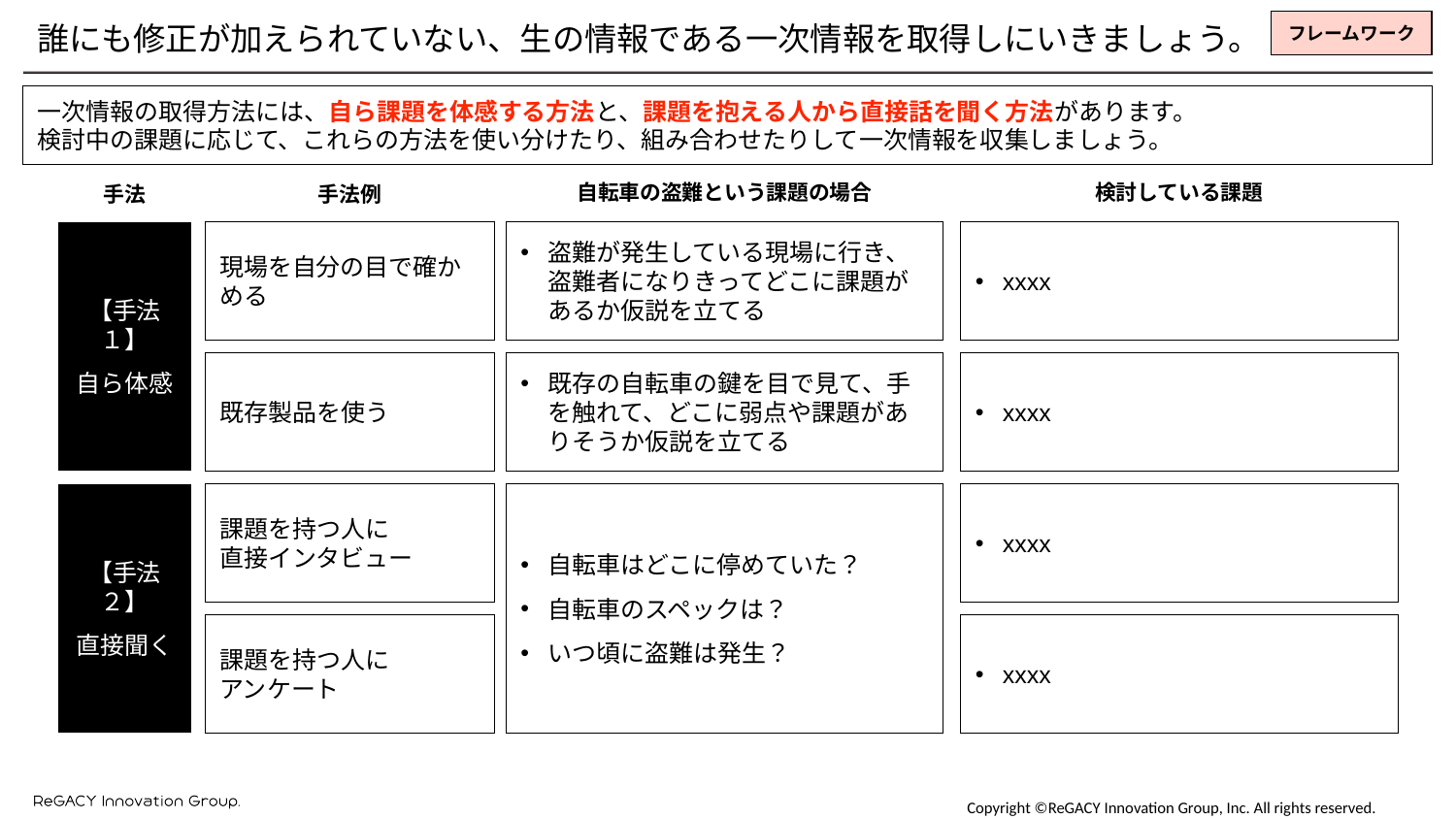

フレームワーク
STEP②
誰にも修正が加えられていない、生の情報である一次情報を取得しにいきましょう。
一次情報の取得方法には、自ら課題を体感する方法と、課題を抱える人から直接話を聞く方法があります。
検討中の課題に応じて、これらの方法を使い分けたり、組み合わせたりして一次情報を収集しましょう。
自転車の盗難という課題の場合
検討している課題
手法
手法例
現場を自分の目で確かめる
既存製品を使う
課題を持つ人に
直接インタビュー
課題を持つ人に
アンケート
盗難が発生している現場に行き、盗難者になりきってどこに課題があるか仮説を立てる
xxxx
【手法１】
自ら体感
既存の自転車の鍵を目で見て、手を触れて、どこに弱点や課題がありそうか仮説を立てる
xxxx
【手法２】
直接聞く
自転車はどこに停めていた？
自転車のスペックは？
いつ頃に盗難は発生？
xxxx
xxxx